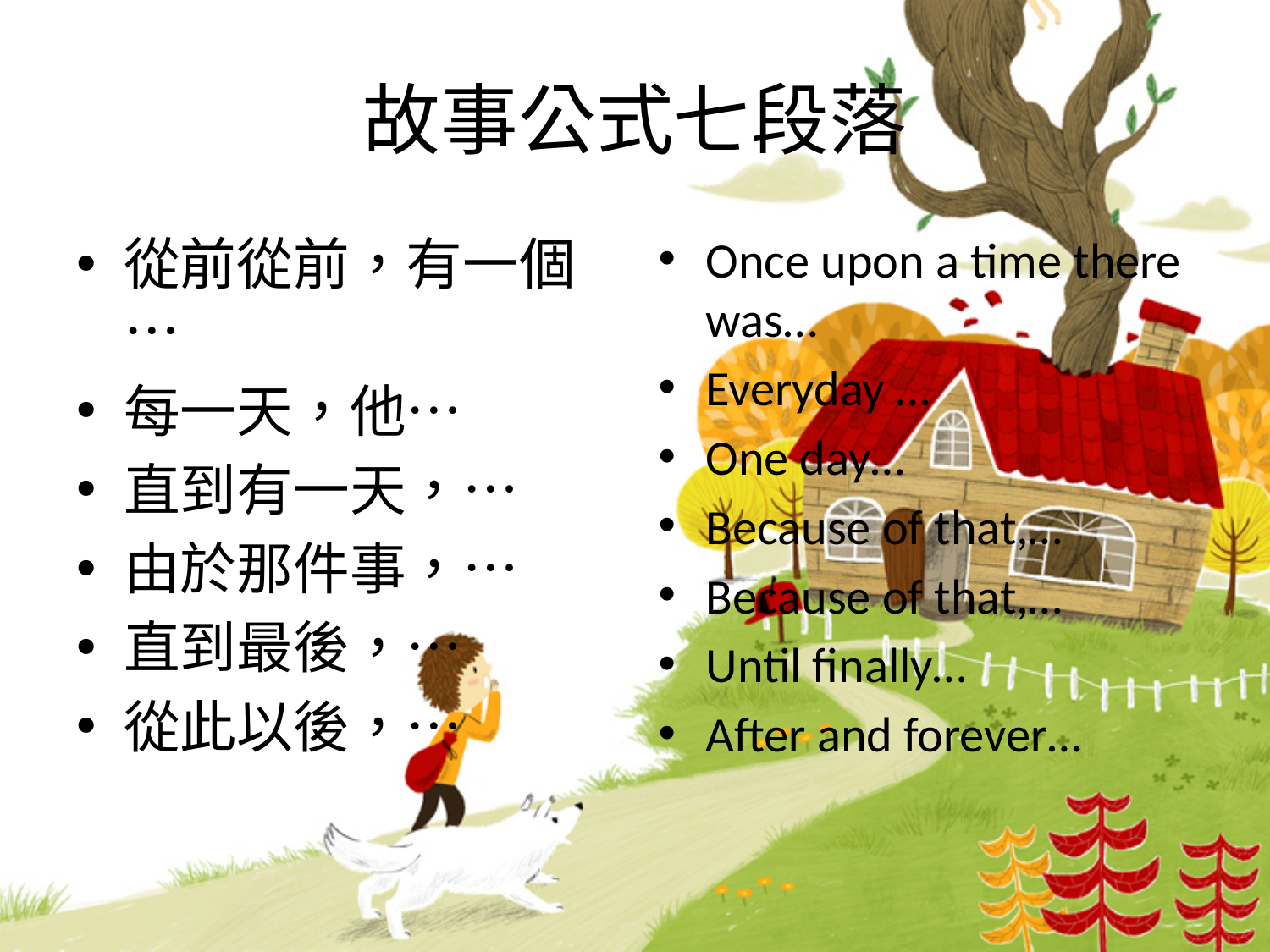

# 故事公式七段落
從前從前，有一個…
每一天，他…
直到有一天，…
由於那件事，…
直到最後，…
從此以後，…

Once upon a time there was…
Everyday …
One day…
Because of that,…
Because of that,…
Until finally…
After and forever…